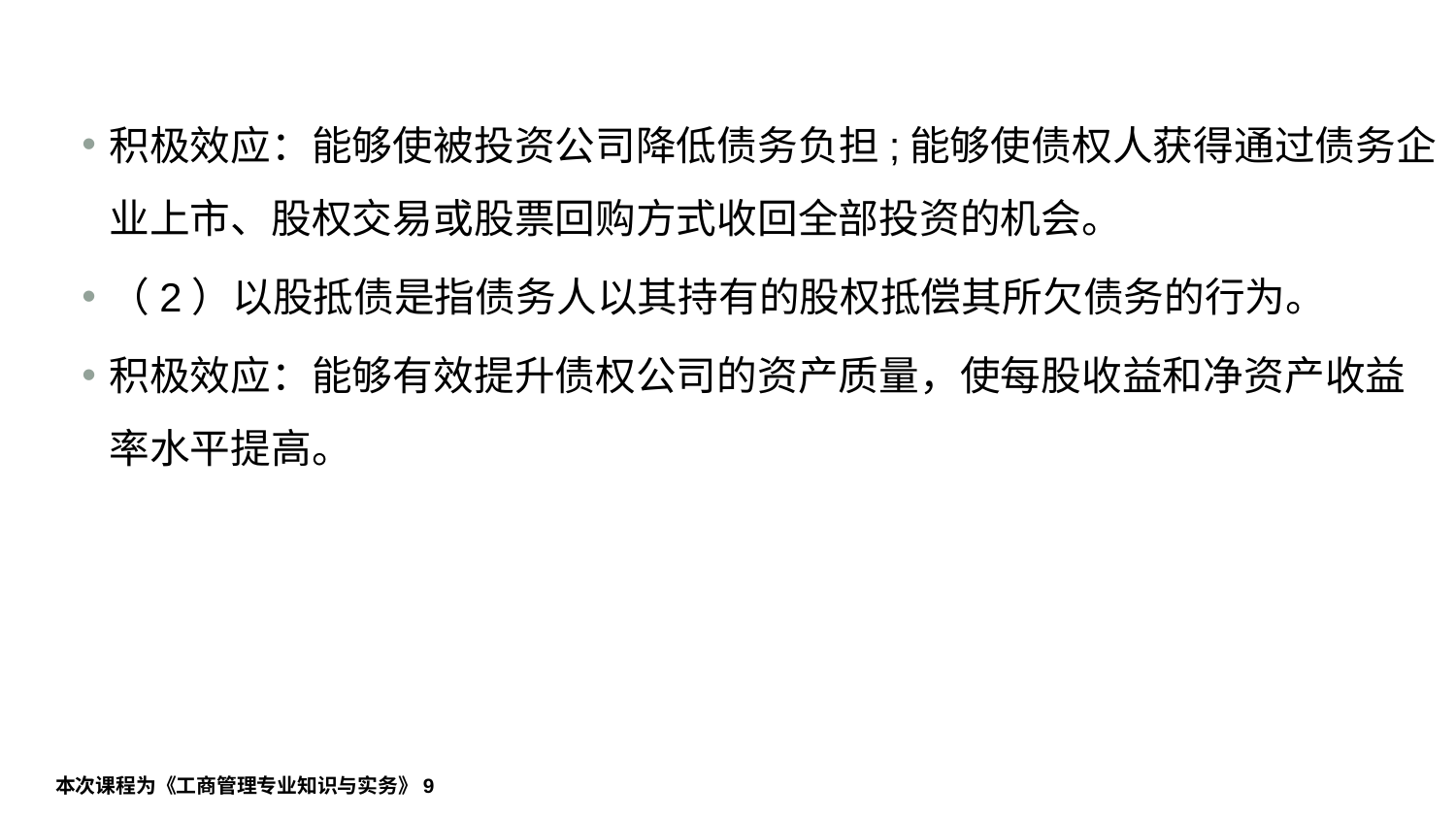

#
积极效应：能够使被投资公司降低债务负担;能够使债权人获得通过债务企业上市、股权交易或股票回购方式收回全部投资的机会。
（2）以股抵债是指债务人以其持有的股权抵偿其所欠债务的行为。
积极效应：能够有效提升债权公司的资产质量，使每股收益和净资产收益率水平提高。